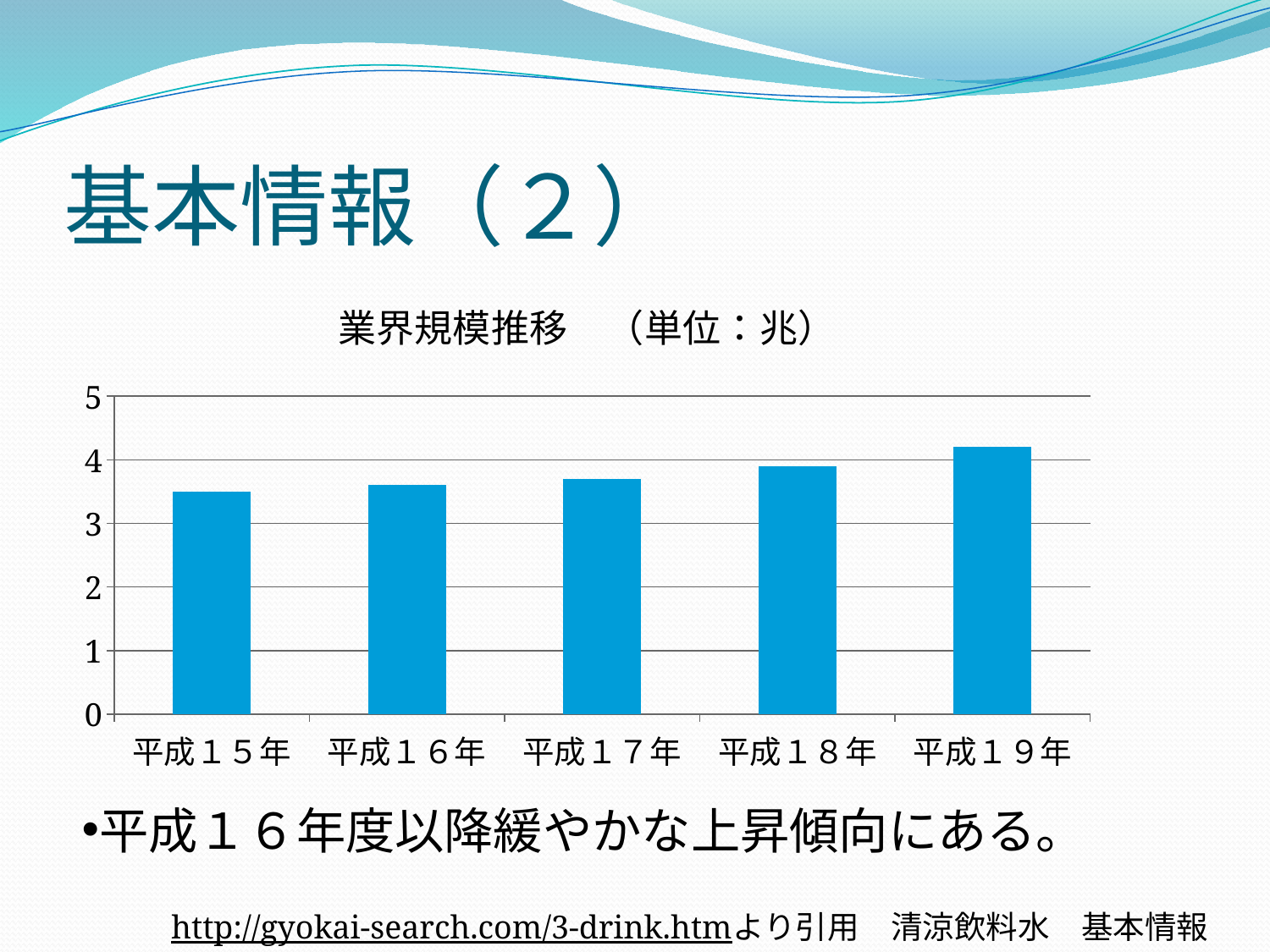

# 基本情報（２）

### Chart: 業界規模推移　（単位：兆）

| Category | 業界規模　（単位：兆） |
|---|---|
| 平成１５年 | 3.5 |
| 平成１６年 | 3.6 |
| 平成１７年 | 3.7 |
| 平成１８年 | 3.9 |
| 平成１９年 | 4.2 |
平成１６年度以降緩やかな上昇傾向にある。
http://gyokai-search.com/3-drink.htmより引用　清涼飲料水　基本情報